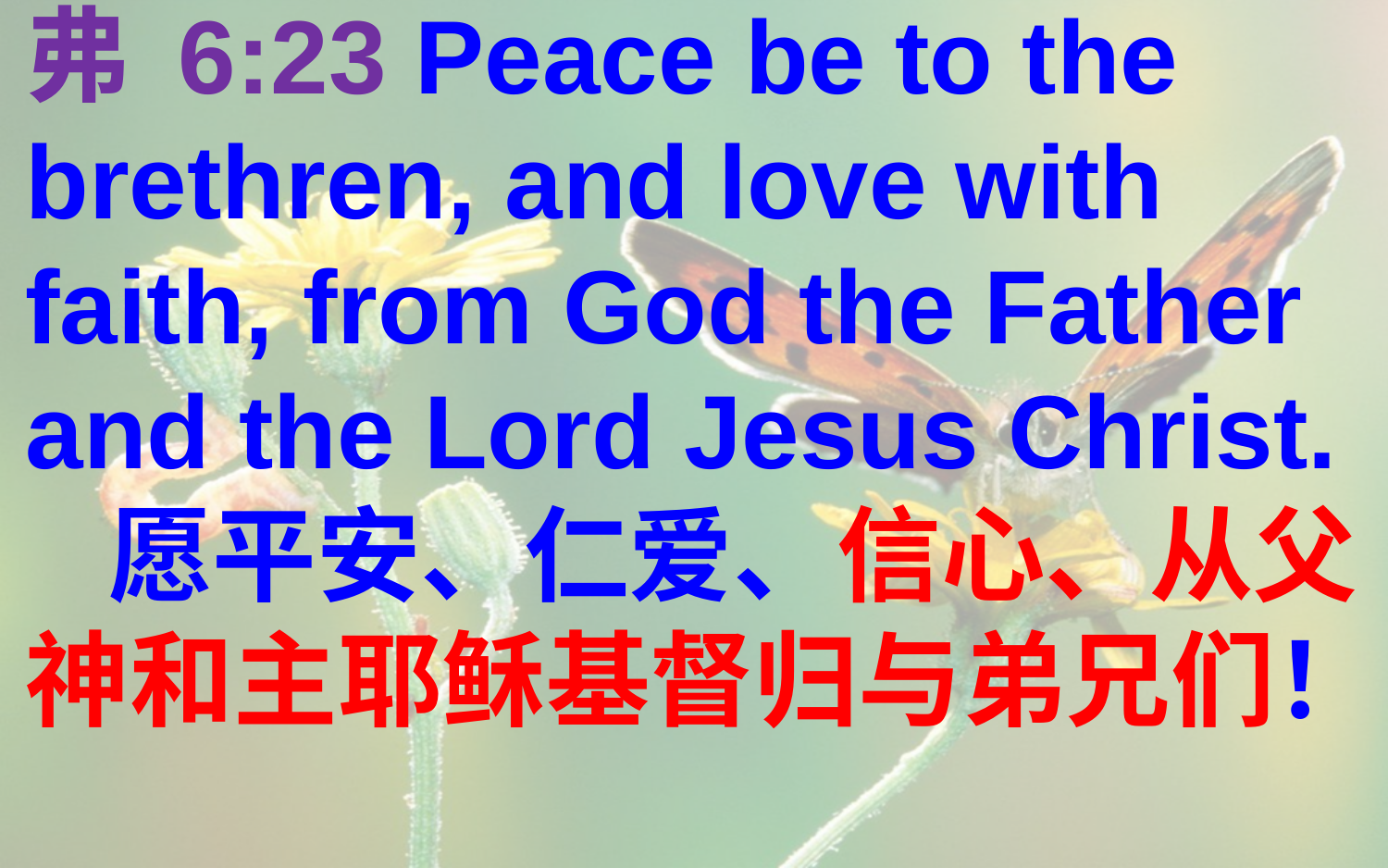

弗 6:23 Peace be to the brethren, and love with faith, from God the Father and the Lord Jesus Christ.   愿平安、仁爱、信心、从父神和主耶稣基督归与弟兄们！